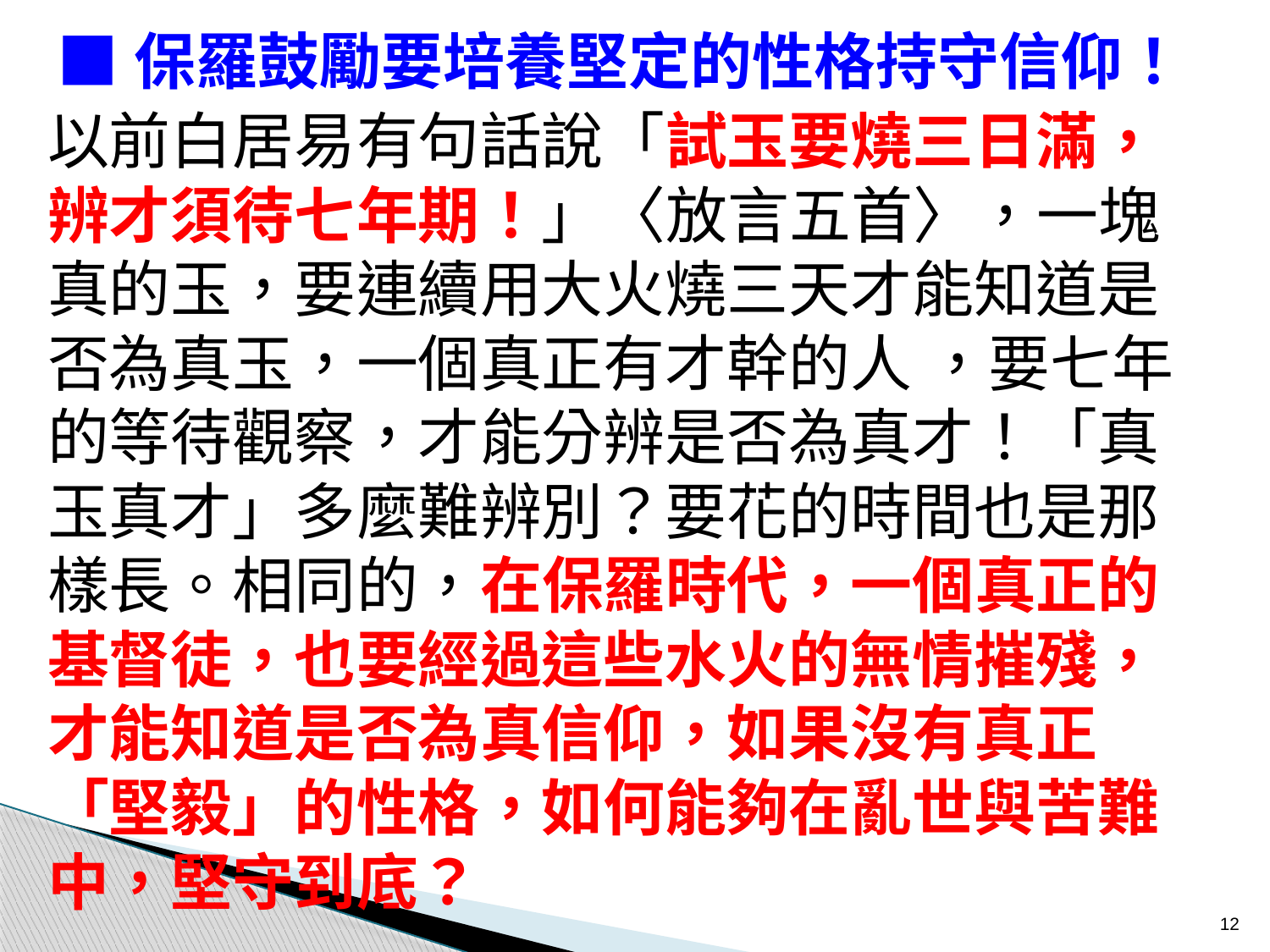

■保羅鼓勵要培養堅定的性格持守信仰！
以前白居易有句話說「試玉要燒三日滿，辨才須待七年期！」〈放言五首〉，一塊真的玉，要連續用大火燒三天才能知道是否為真玉，一個真正有才幹的人 ，要七年的等待觀察，才能分辨是否為真才！「真玉真才」多麼難辨別？要花的時間也是那樣長。相同的，在保羅時代，一個真正的基督徒，也要經過這些水火的無情摧殘，才能知道是否為真信仰，如果沒有真正「堅毅」的性格，如何能夠在亂世與苦難中，堅守到底？
12